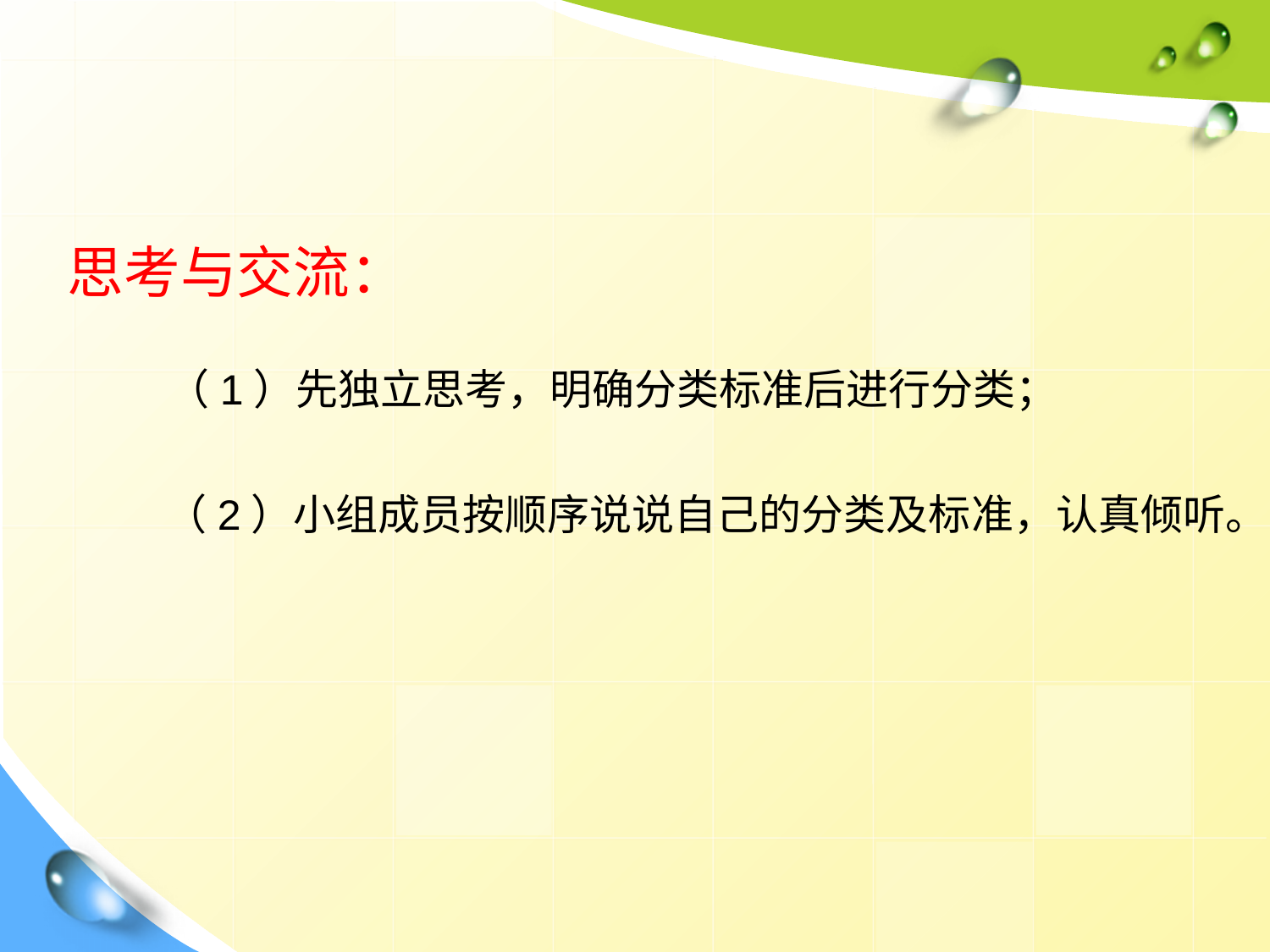

思考与交流：
（1）先独立思考，明确分类标准后进行分类；
（2）小组成员按顺序说说自己的分类及标准，认真倾听。